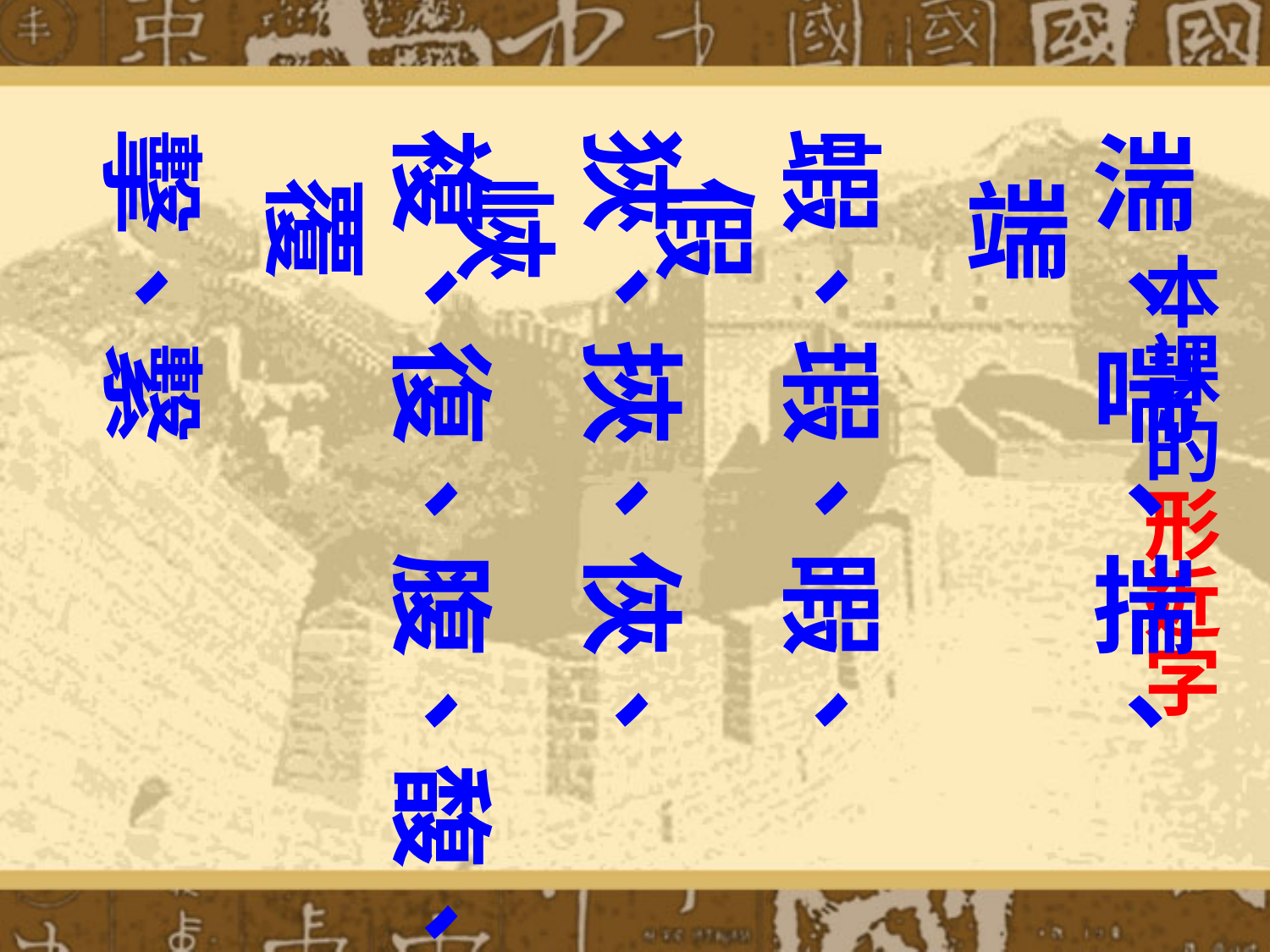

擊、繫
複、復、腹、馥、覆
狹、挾、俠、峽
蝦、瑕、暇、假
湍、喘、揣、端
# 本課的形近字